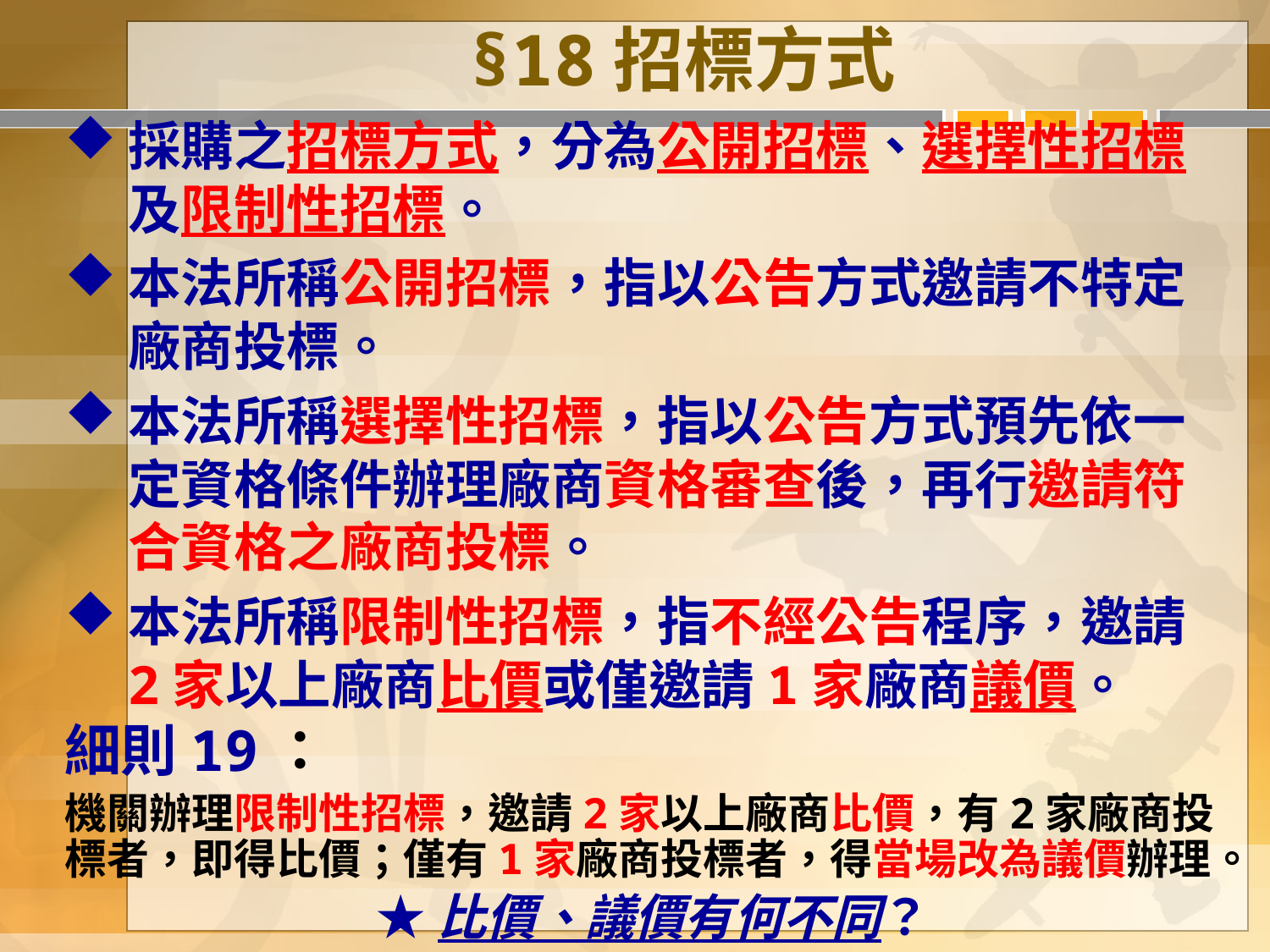

# §18招標方式
採購之招標方式，分為公開招標、選擇性招標及限制性招標。
本法所稱公開招標，指以公告方式邀請不特定廠商投標。
本法所稱選擇性招標，指以公告方式預先依一定資格條件辦理廠商資格審查後，再行邀請符合資格之廠商投標。
本法所稱限制性招標，指不經公告程序，邀請2家以上廠商比價或僅邀請1家廠商議價。
細則19：
機關辦理限制性招標，邀請2家以上廠商比價，有2家廠商投標者，即得比價；僅有1家廠商投標者，得當場改為議價辦理。
★比價、議價有何不同？